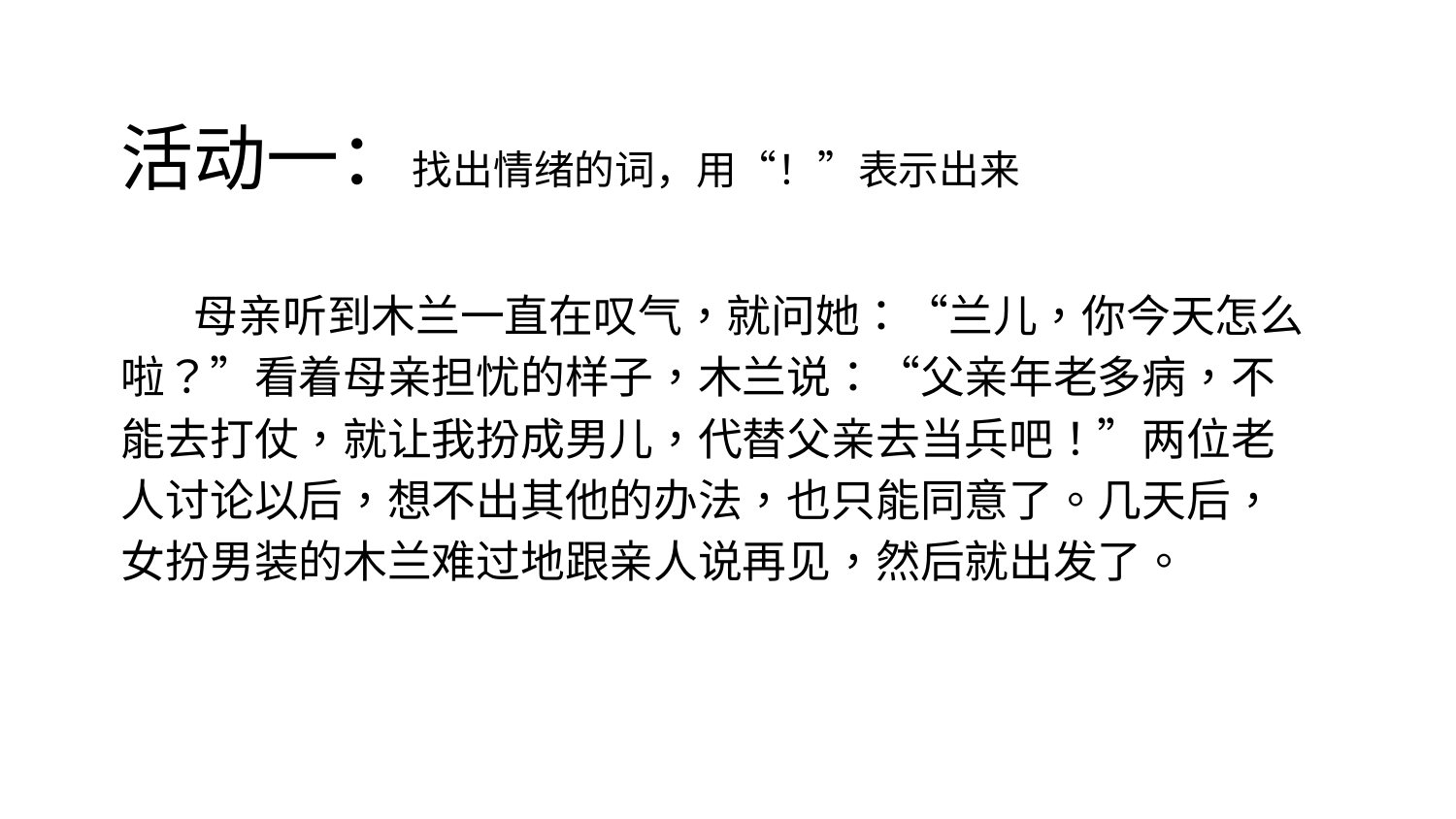

活动一：找出情绪的词，用“！”表示出来

母亲听到木兰一直在叹气，就问她：“兰儿，你今天怎么啦？”看着母亲担忧的样子，木兰说：“父亲年老多病，不能去打仗，就让我扮成男儿，代替父亲去当兵吧！”两位老人讨论以后，想不出其他的办法，也只能同意了。几天后，女扮男装的木兰难过地跟亲人说再见，然后就出发了。